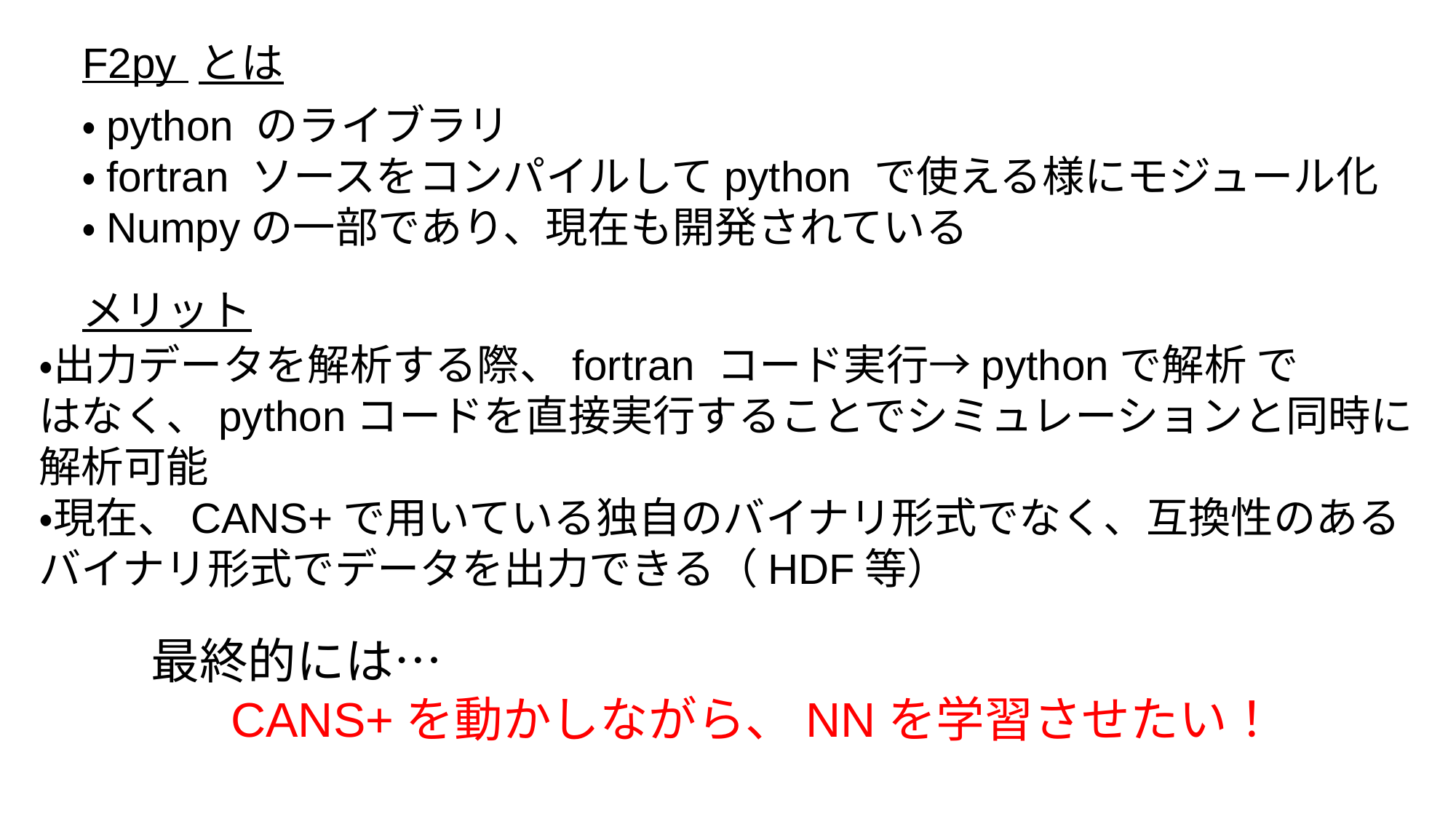

F2py とは
・python のライブラリ
・fortran ソースをコンパイルしてpython で使える様にモジュール化
・Numpyの一部であり、現在も開発されている
メリット
・出力データを解析する際、fortran コード実行→pythonで解析 で　　はなく、pythonコードを直接実行することでシミュレーションと同時に解析可能
・現在、CANS+で用いている独自のバイナリ形式でなく、互換性のあるバイナリ形式でデータを出力できる（HDF等）
最終的には…
CANS+を動かしながら、NNを学習させたい！